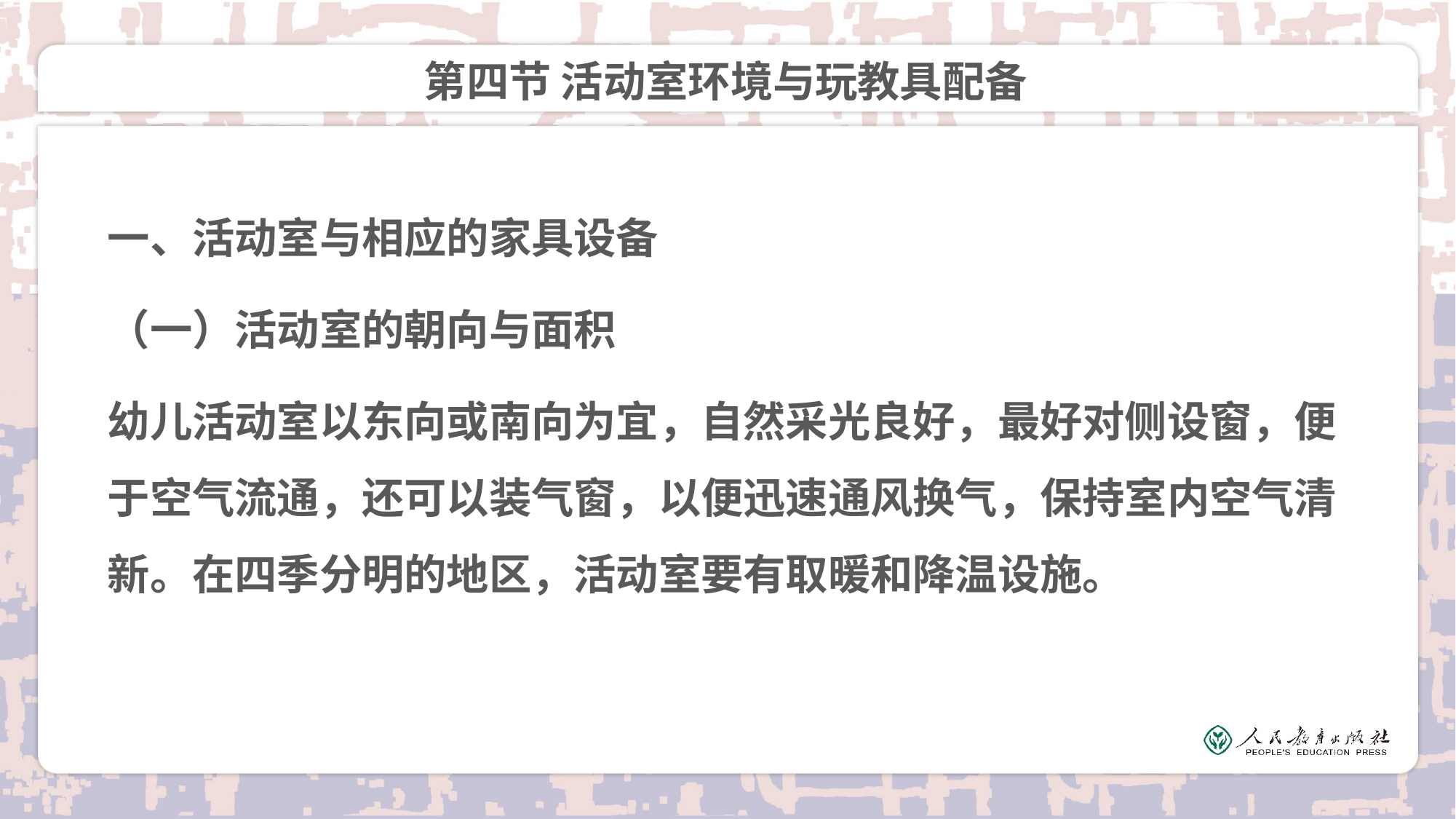

# 第四节 活动室环境与玩教具配备
一、活动室与相应的家具设备
（一）活动室的朝向与面积
幼儿活动室以东向或南向为宜，自然采光良好，最好对侧设窗，便于空气流通，还可以装气窗，以便迅速通风换气，保持室内空气清新。在四季分明的地区，活动室要有取暖和降温设施。